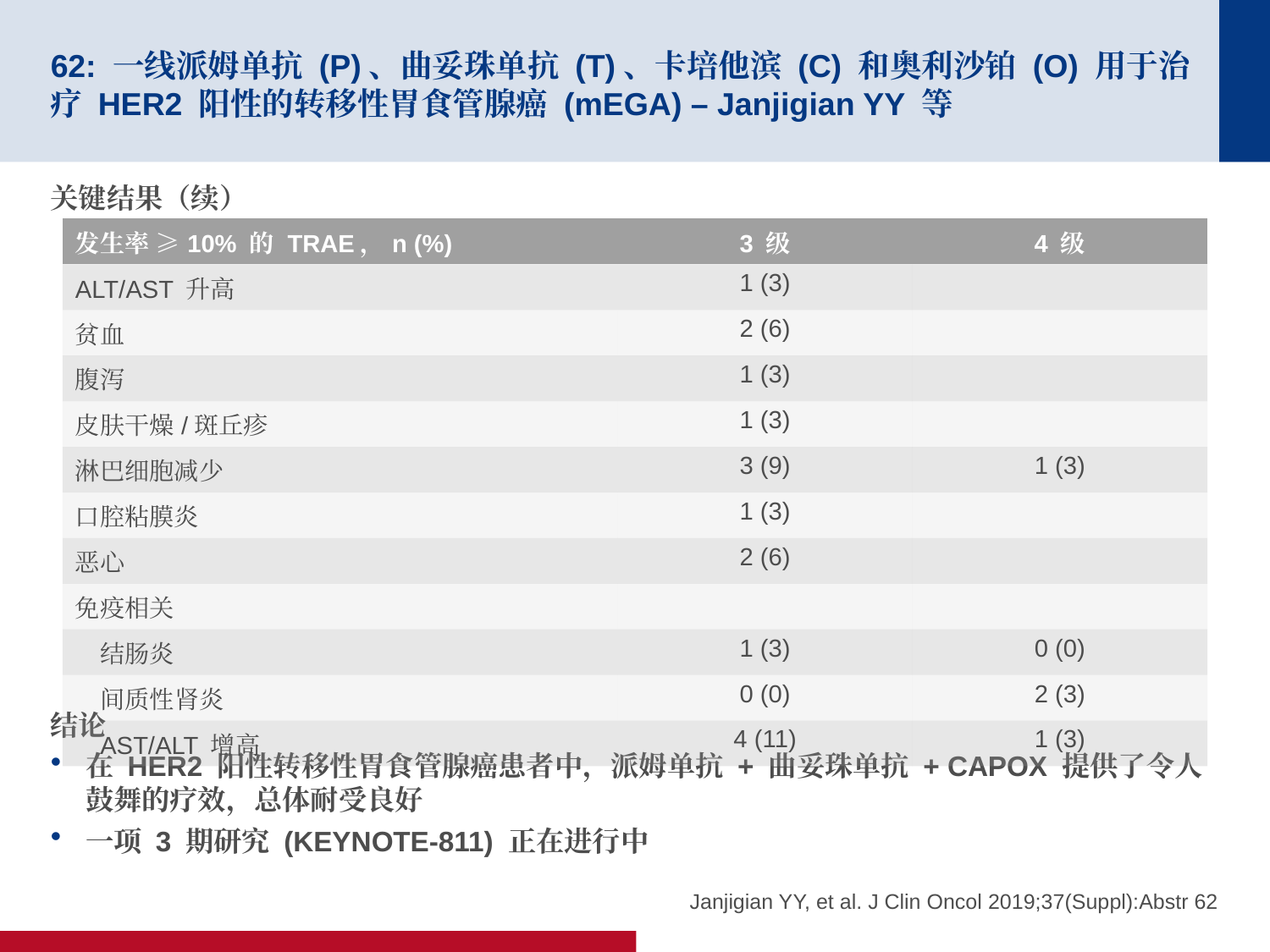

# 62: 一线派姆单抗 (P)、曲妥珠单抗 (T)、卡培他滨 (C) 和奥利沙铂 (O) 用于治疗 HER2 阳性的转移性胃食管腺癌 (mEGA) – Janjigian YY 等
关键结果（续）
结论
在 HER2 阳性转移性胃食管腺癌患者中，派姆单抗 + 曲妥珠单抗 + CAPOX 提供了令人鼓舞的疗效，总体耐受良好
一项 3 期研究 (KEYNOTE-811) 正在进行中
| 发生率 ≥10% 的 TRAE，n (%) | 3 级 | 4 级 |
| --- | --- | --- |
| ALT/AST 升高 | 1 (3) |  |
| 贫血 | 2 (6) |  |
| 腹泻 | 1 (3) |  |
| 皮肤干燥/斑丘疹 | 1 (3) |  |
| 淋巴细胞减少 | 3 (9) | 1 (3) |
| 口腔粘膜炎 | 1 (3) |  |
| 恶心 | 2 (6) |  |
| 免疫相关 |  |  |
| 结肠炎 | 1 (3) | 0 (0) |
| 间质性肾炎 | 0 (0) | 2 (3) |
| AST/ALT 增高 | 4 (11) | 1 (3) |
Janjigian YY, et al. J Clin Oncol 2019;37(Suppl):Abstr 62